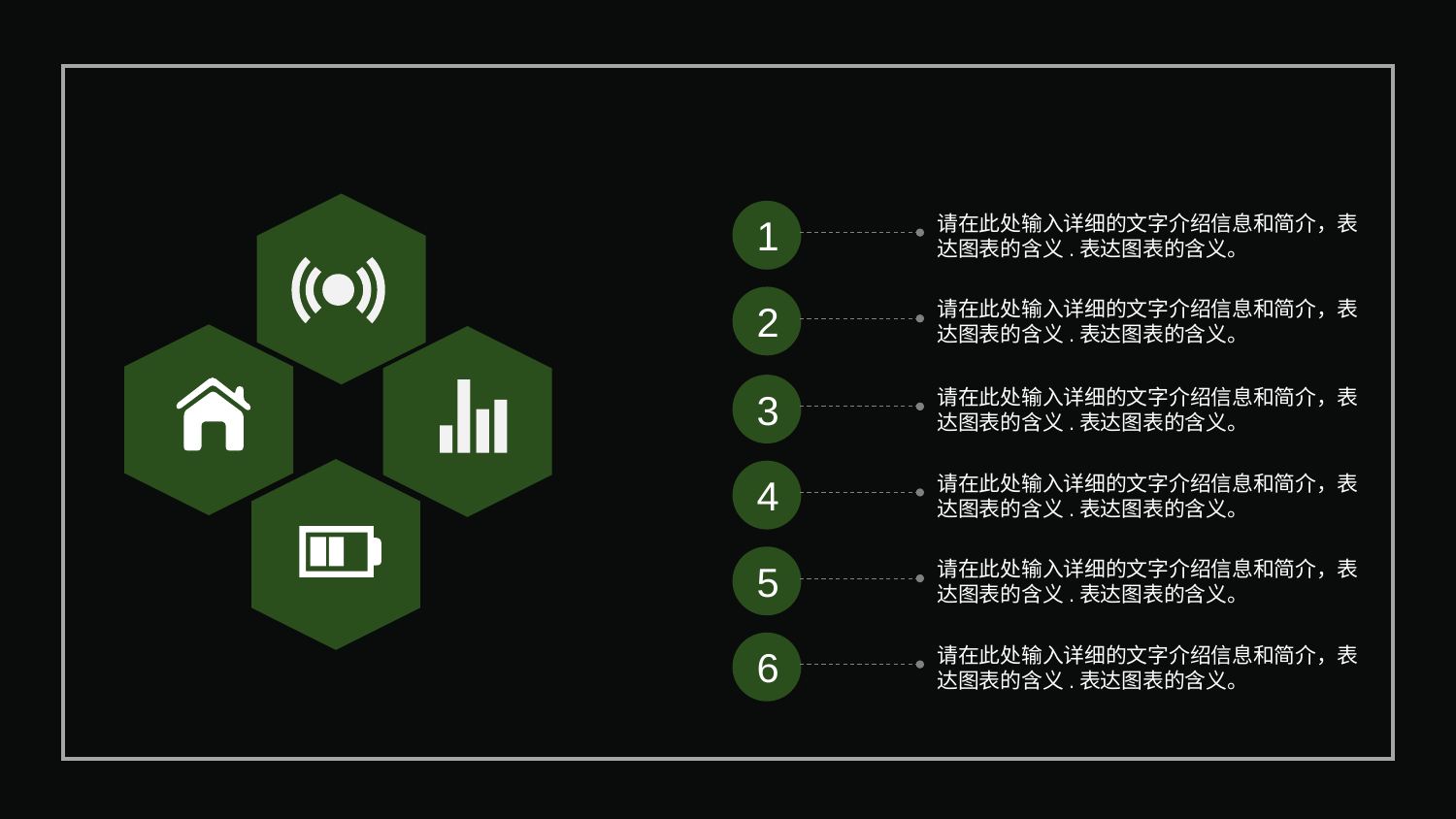

1
请在此处输入详细的文字介绍信息和简介，表达图表的含义.表达图表的含义。

2
请在此处输入详细的文字介绍信息和简介，表达图表的含义.表达图表的含义。

3
请在此处输入详细的文字介绍信息和简介，表达图表的含义.表达图表的含义。

4
请在此处输入详细的文字介绍信息和简介，表达图表的含义.表达图表的含义。

5
请在此处输入详细的文字介绍信息和简介，表达图表的含义.表达图表的含义。
6
请在此处输入详细的文字介绍信息和简介，表达图表的含义.表达图表的含义。